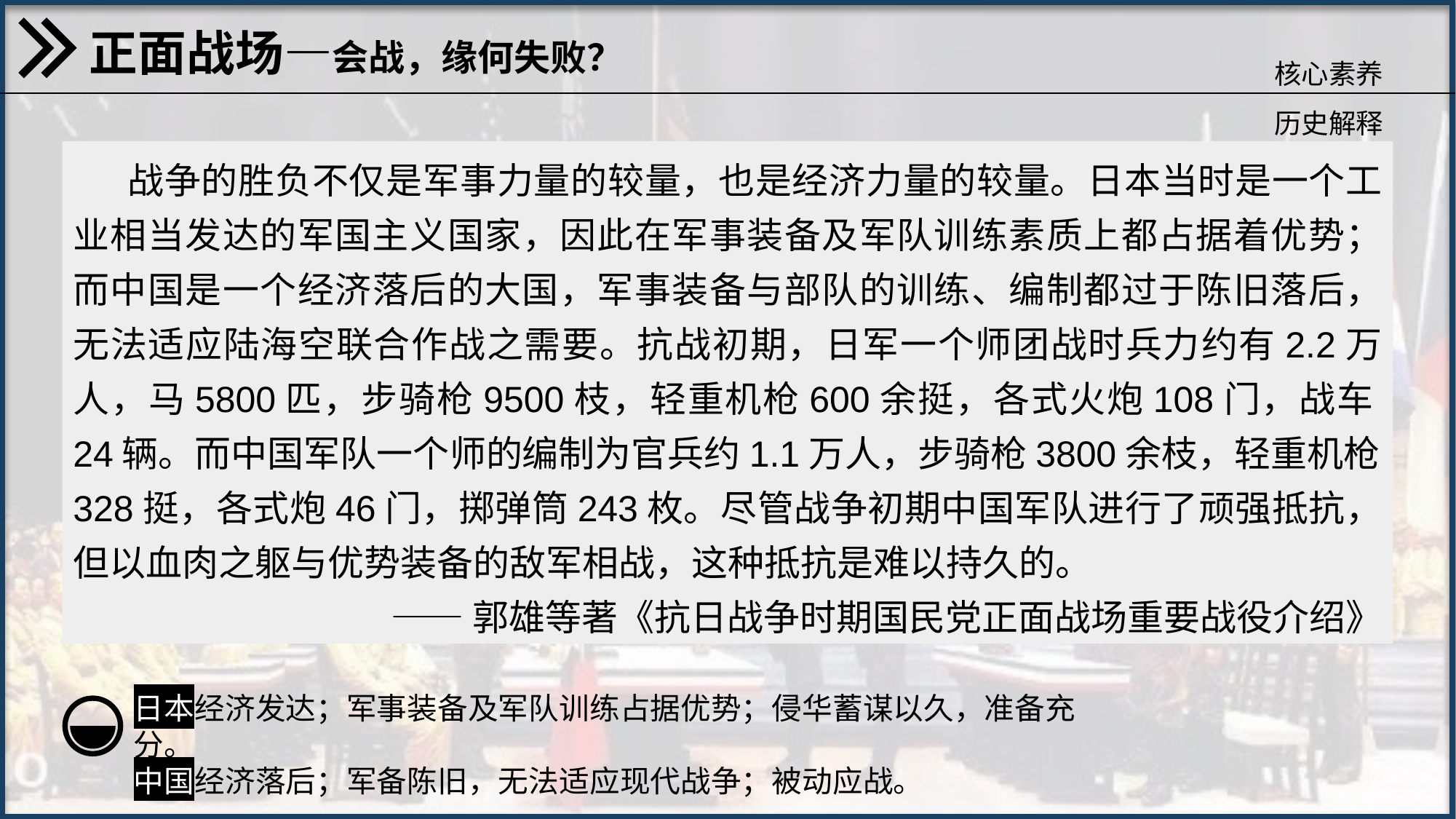

正面战场—会战，缘何失败？

核心素养
历史解释
战争的胜负不仅是军事力量的较量，也是经济力量的较量。日本当时是一个工业相当发达的军国主义国家，因此在军事装备及军队训练素质上都占据着优势；而中国是一个经济落后的大国，军事装备与部队的训练、编制都过于陈旧落后，无法适应陆海空联合作战之需要。抗战初期，日军一个师团战时兵力约有2.2万人，马5800匹，步骑枪9500枝，轻重机枪600余挺，各式火炮108门，战车24辆。而中国军队一个师的编制为官兵约1.1万人，步骑枪3800余枝，轻重机枪328挺，各式炮46门，掷弹筒243枚。尽管战争初期中国军队进行了顽强抵抗，但以血肉之躯与优势装备的敌军相战，这种抵抗是难以持久的。
——郭雄等著《抗日战争时期国民党正面战场重要战役介绍》
日本经济发达；军事装备及军队训练占据优势；侵华蓄谋以久，准备充分。
中国经济落后；军备陈旧，无法适应现代战争；被动应战。